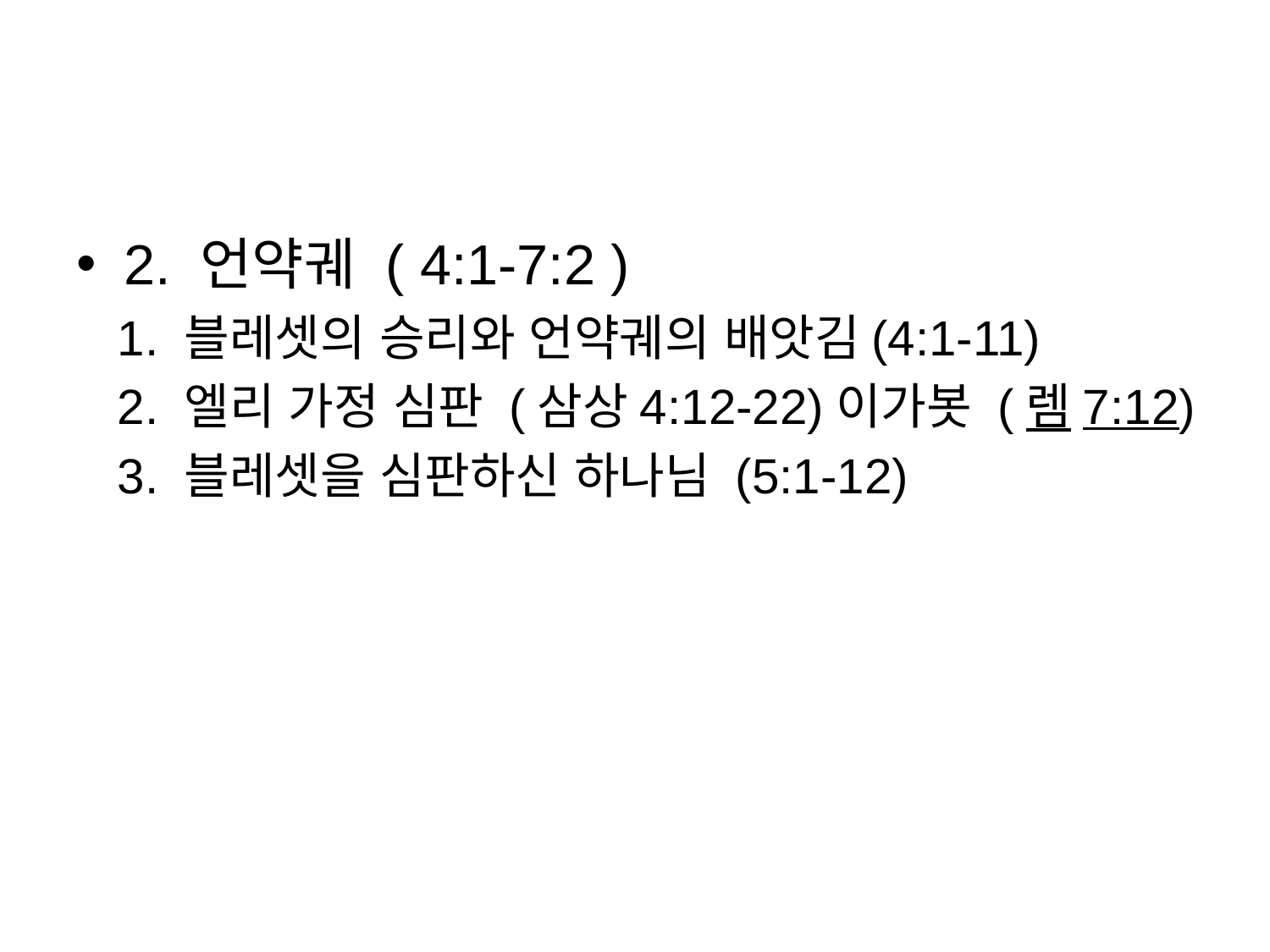

#
2. 언약궤 ( 4:1-7:2 )
   1. 블레셋의 승리와 언약궤의 배앗김(4:1-11)
   2. 엘리 가정 심판 (삼상4:12-22)이가봇 (렘7:12)
   3. 블레셋을 심판하신 하나님 (5:1-12)